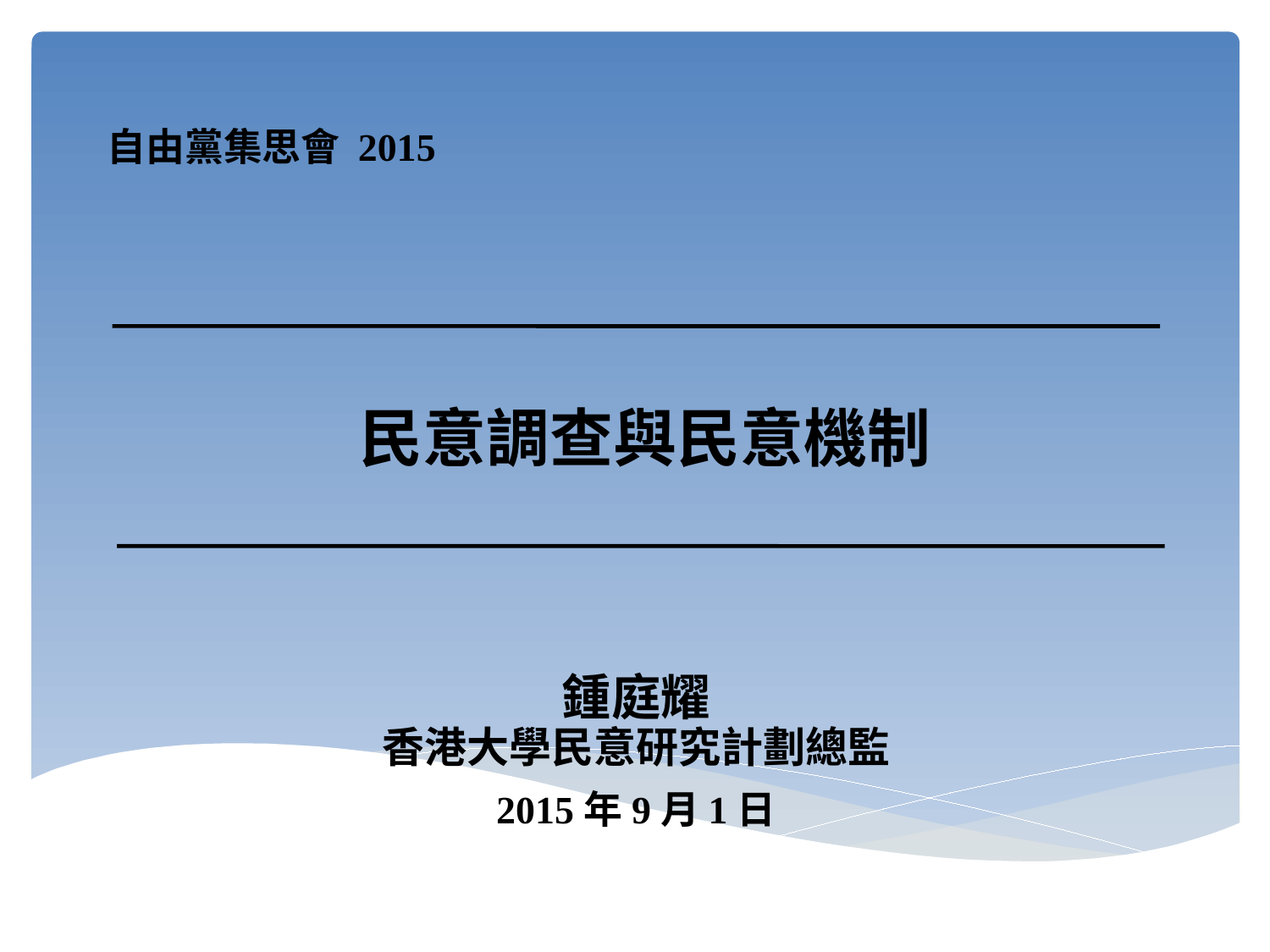

自由黨集思會 2015
# 民意調查與民意機制

鍾庭耀
香港大學民意研究計劃總監

2015年9月1日